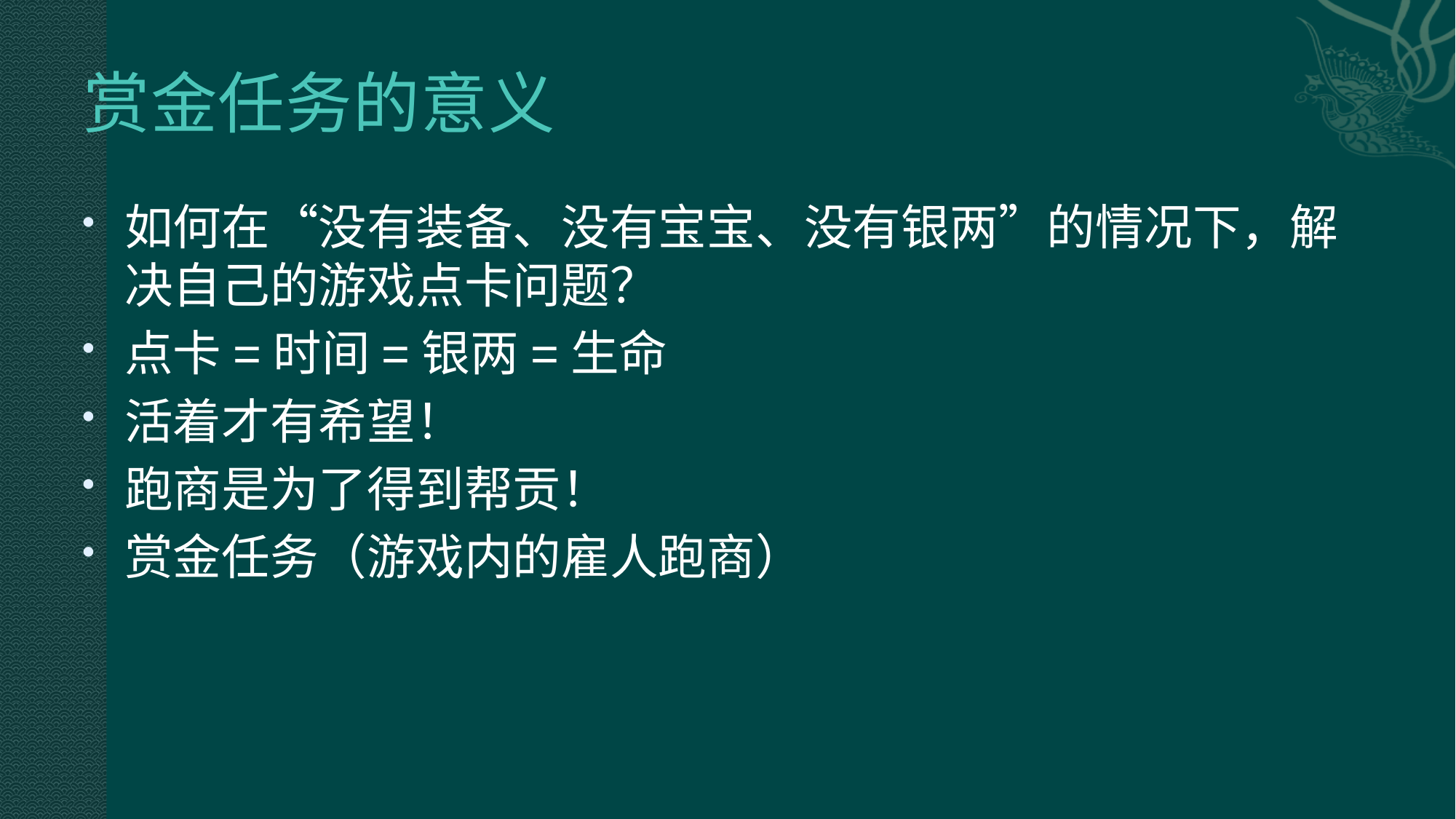

# 赏金任务的意义
如何在“没有装备、没有宝宝、没有银两”的情况下，解决自己的游戏点卡问题？
点卡=时间=银两=生命
活着才有希望！
跑商是为了得到帮贡！
赏金任务（游戏内的雇人跑商）